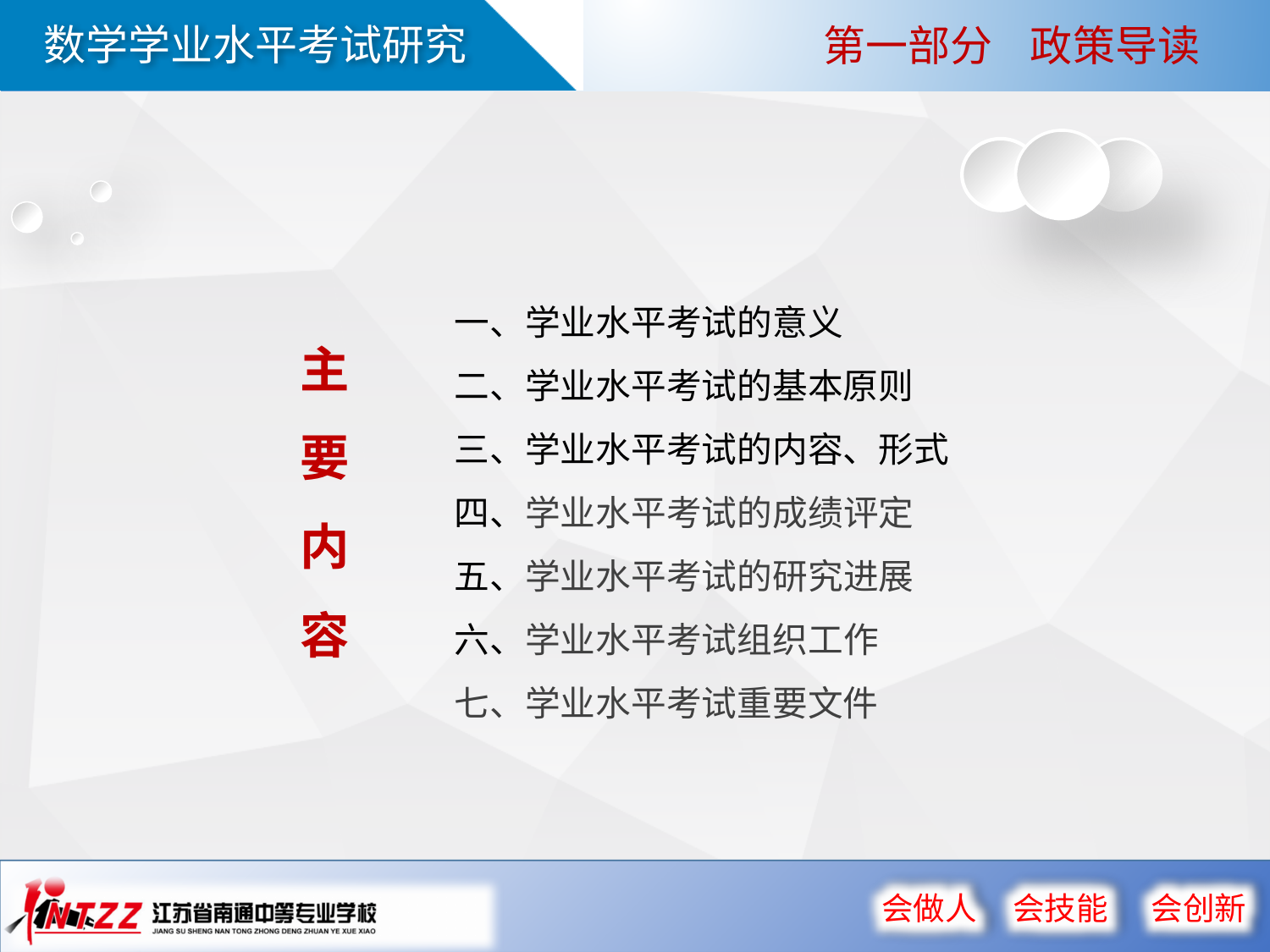

第一部分    政策导读

一、学业水平考试的意义
二、学业水平考试的基本原则
三、学业水平考试的内容、形式
四、学业水平考试的成绩评定
五、学业水平考试的研究进展
六、学业水平考试组织工作
七、学业水平考试重要文件
主要内容